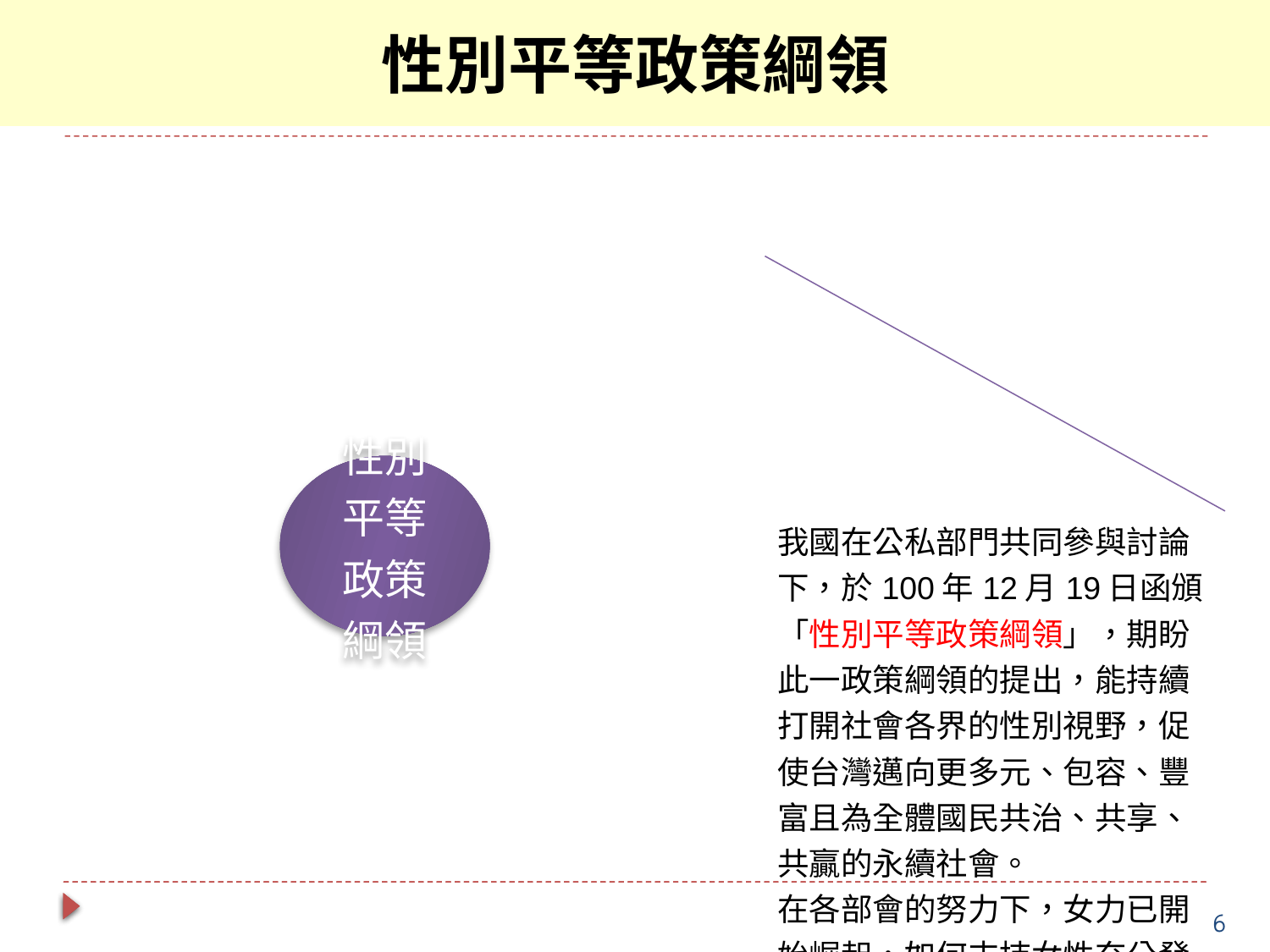

性別平等政策綱領
性別平等政策綱領
我國在公私部門共同參與討論下，於100年12月19日函頒「性別平等政策綱領」，期盼此一政策綱領的提出，能持續打開社會各界的性別視野，促使台灣邁向更多元、包容、豐富且為全體國民共治、共享、共贏的永續社會。
6